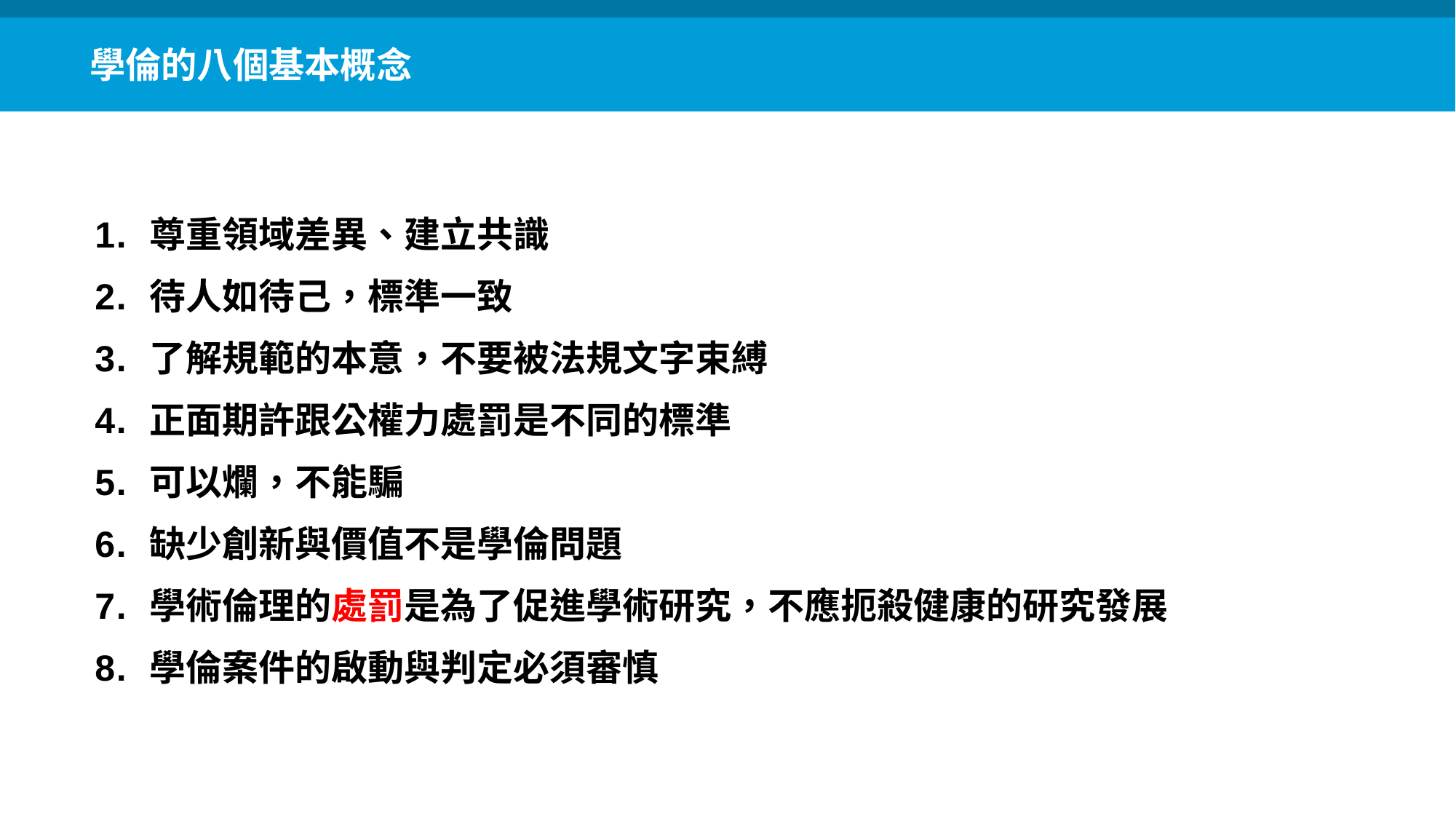

學倫的八個基本概念
尊重領域差異、建立共識
待人如待己，標準一致
了解規範的本意，不要被法規文字束縛
正面期許跟公權力處罰是不同的標準
可以爛，不能騙
缺少創新與價值不是學倫問題
學術倫理的處罰是為了促進學術研究，不應扼殺健康的研究發展
學倫案件的啟動與判定必須審慎